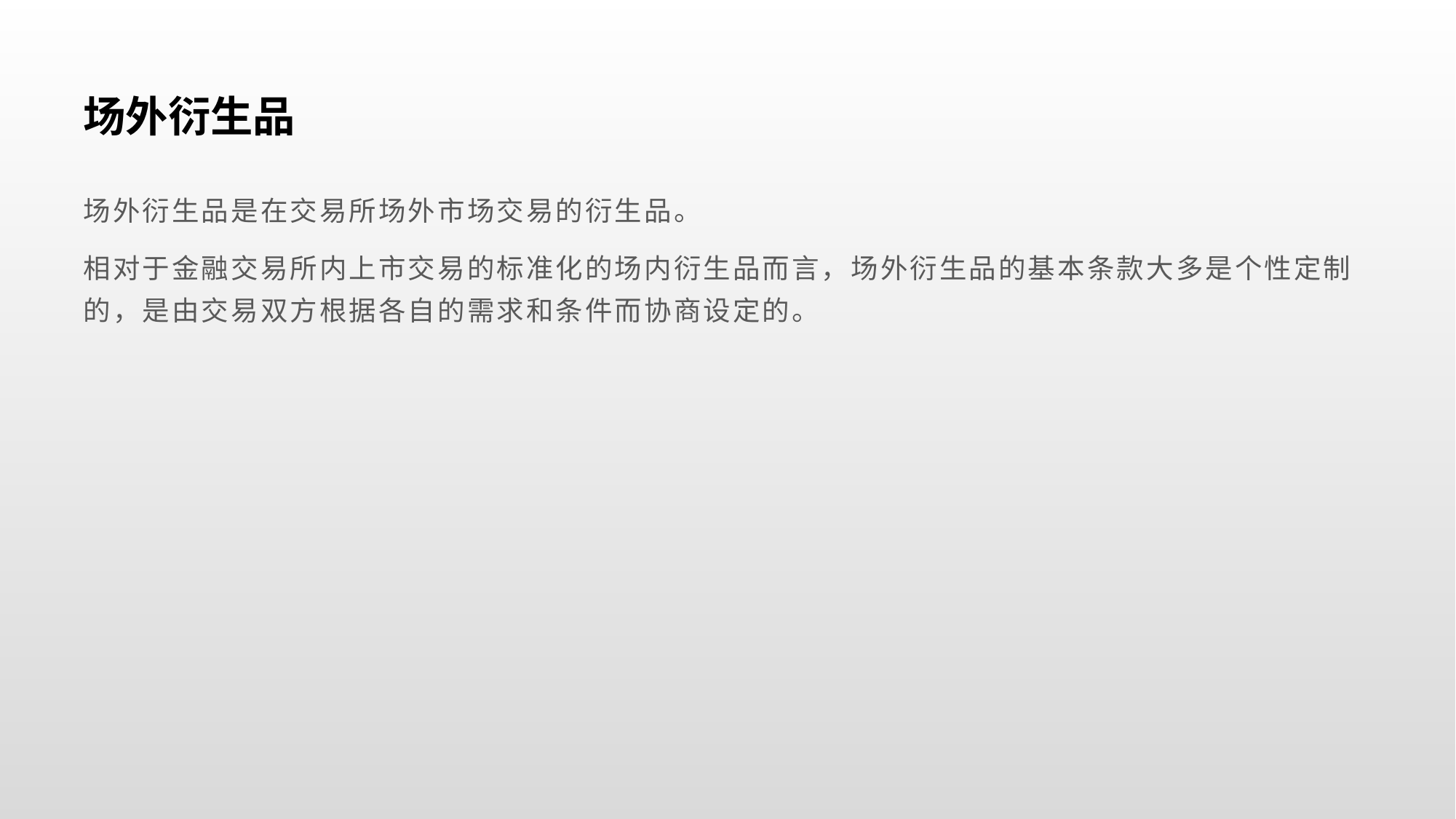

# 场外衍生品
场外衍生品是在交易所场外市场交易的衍生品。
相对于金融交易所内上市交易的标准化的场内衍生品而言，场外衍生品的基本条款大多是个性定制的，是由交易双方根据各自的需求和条件而协商设定的。